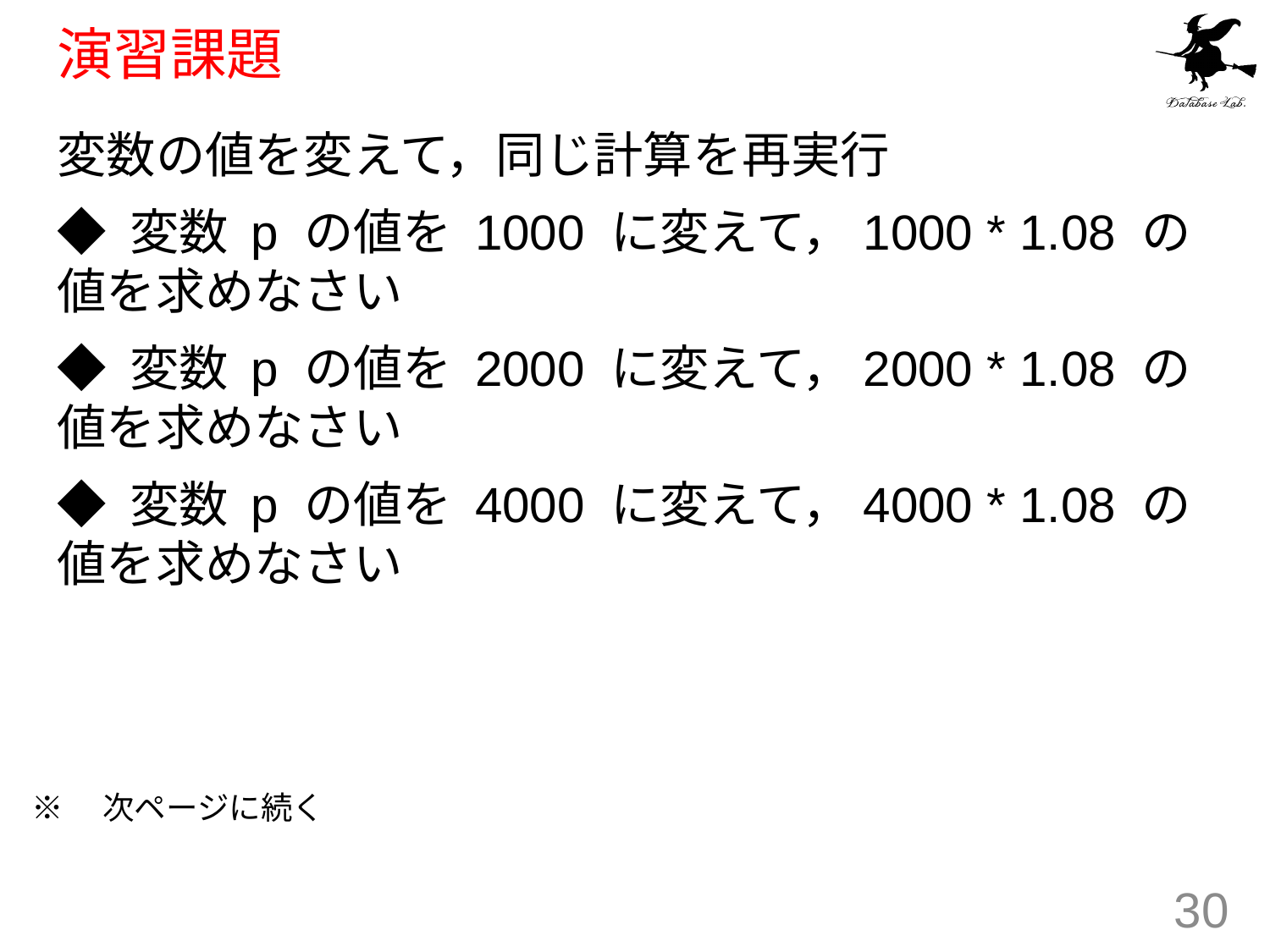

# 演習課題
変数の値を変えて，同じ計算を再実行
◆ 変数 p の値を 1000 に変えて，1000 * 1.08 の値を求めなさい
◆ 変数 p の値を 2000 に変えて，2000 * 1.08 の値を求めなさい
◆ 変数 p の値を 4000 に変えて，4000 * 1.08 の値を求めなさい

※　次ページに続く
30